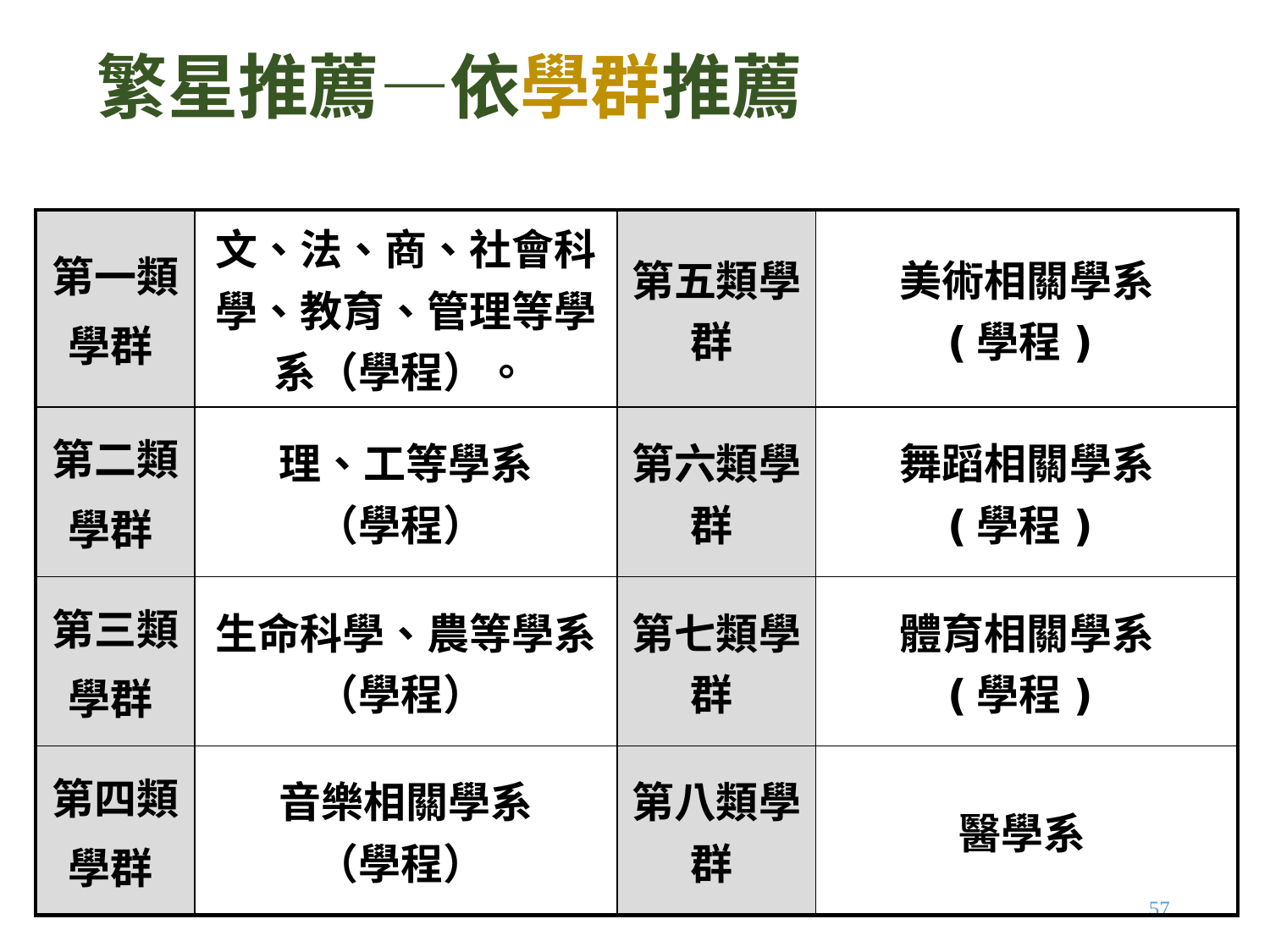

繁星推薦—依學群推薦
| 第一類 學群 | 文、法、商、社會科學、教育、管理等學系（學程）。 | 第五類學群 | 美術相關學系 (學程) |
| --- | --- | --- | --- |
| 第二類 學群 | 理、工等學系 （學程） | 第六類學群 | 舞蹈相關學系 (學程) |
| 第三類 學群 | 生命科學、農等學系（學程） | 第七類學群 | 體育相關學系 (學程) |
| 第四類 學群 | 音樂相關學系 （學程） | 第八類學群 | 醫學系 |
57